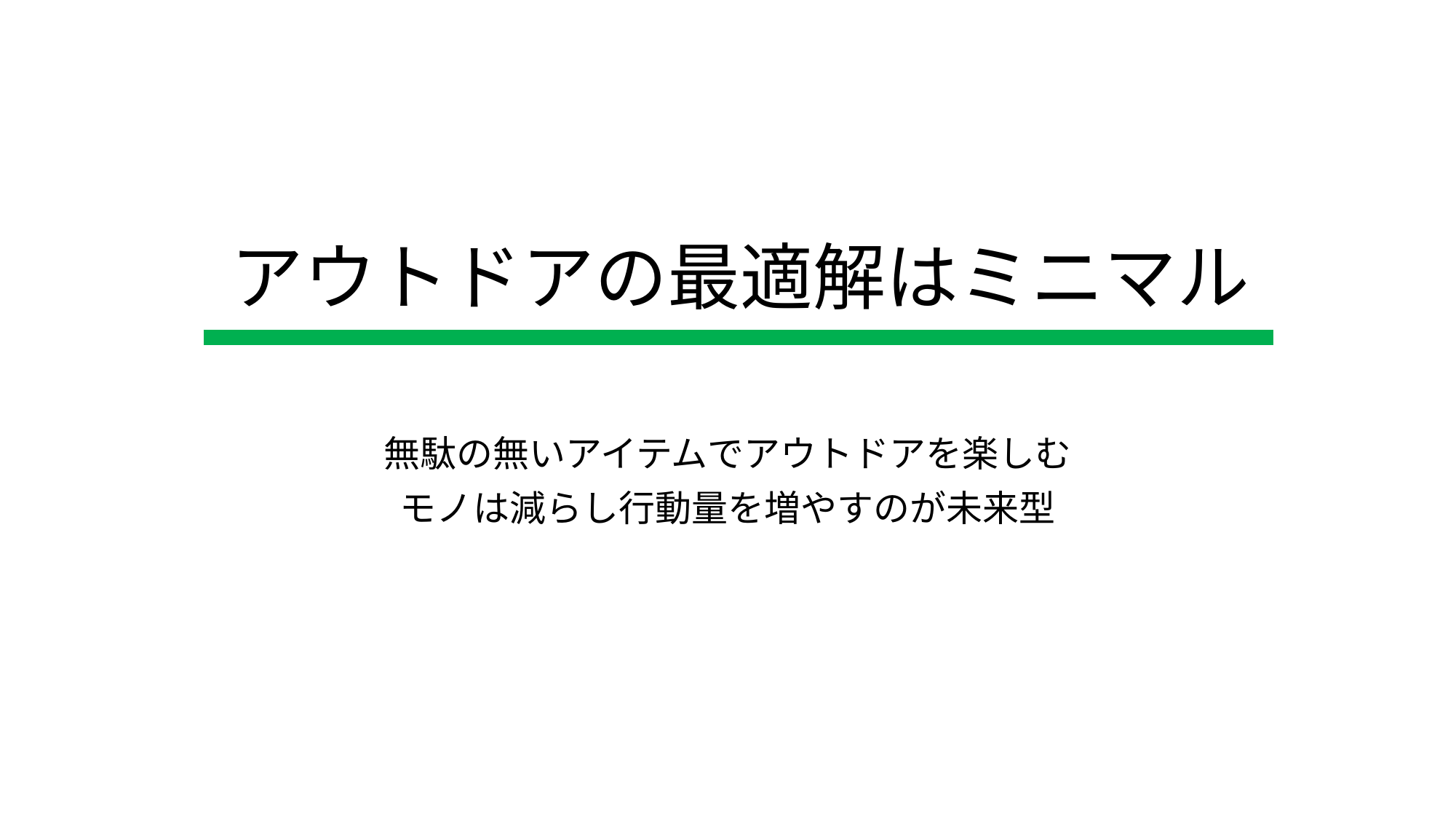

# アウトドアの最適解はミニマル
無駄の無いアイテムでアウトドアを楽しむ
モノは減らし行動量を増やすのが未来型